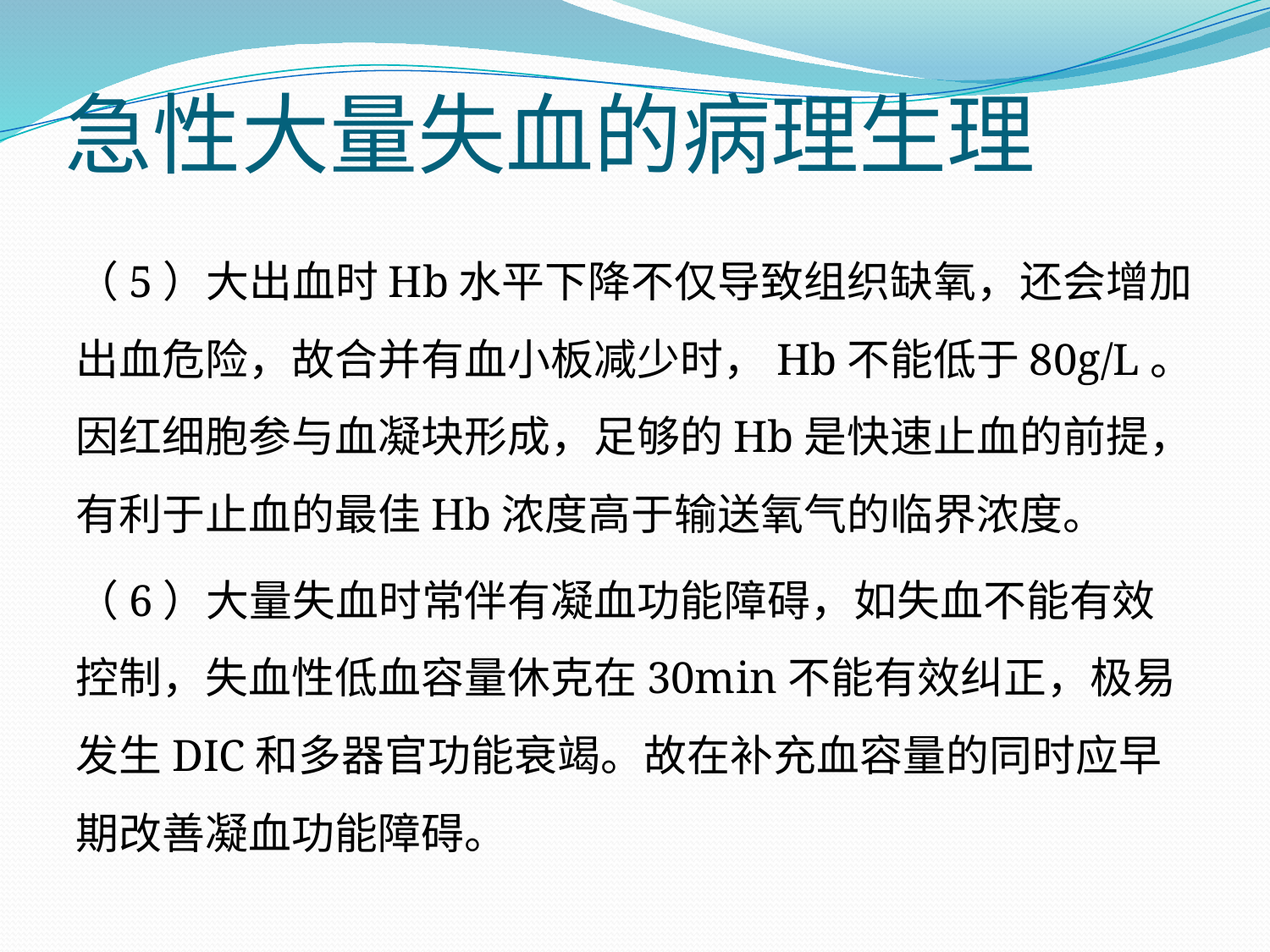

# 急性大量失血的病理生理
（5）大出血时Hb水平下降不仅导致组织缺氧，还会增加出血危险，故合并有血小板减少时，Hb不能低于80g/L。因红细胞参与血凝块形成，足够的Hb是快速止血的前提，有利于止血的最佳Hb浓度高于输送氧气的临界浓度。
（6）大量失血时常伴有凝血功能障碍，如失血不能有效控制，失血性低血容量休克在30min不能有效纠正，极易发生DIC和多器官功能衰竭。故在补充血容量的同时应早期改善凝血功能障碍。